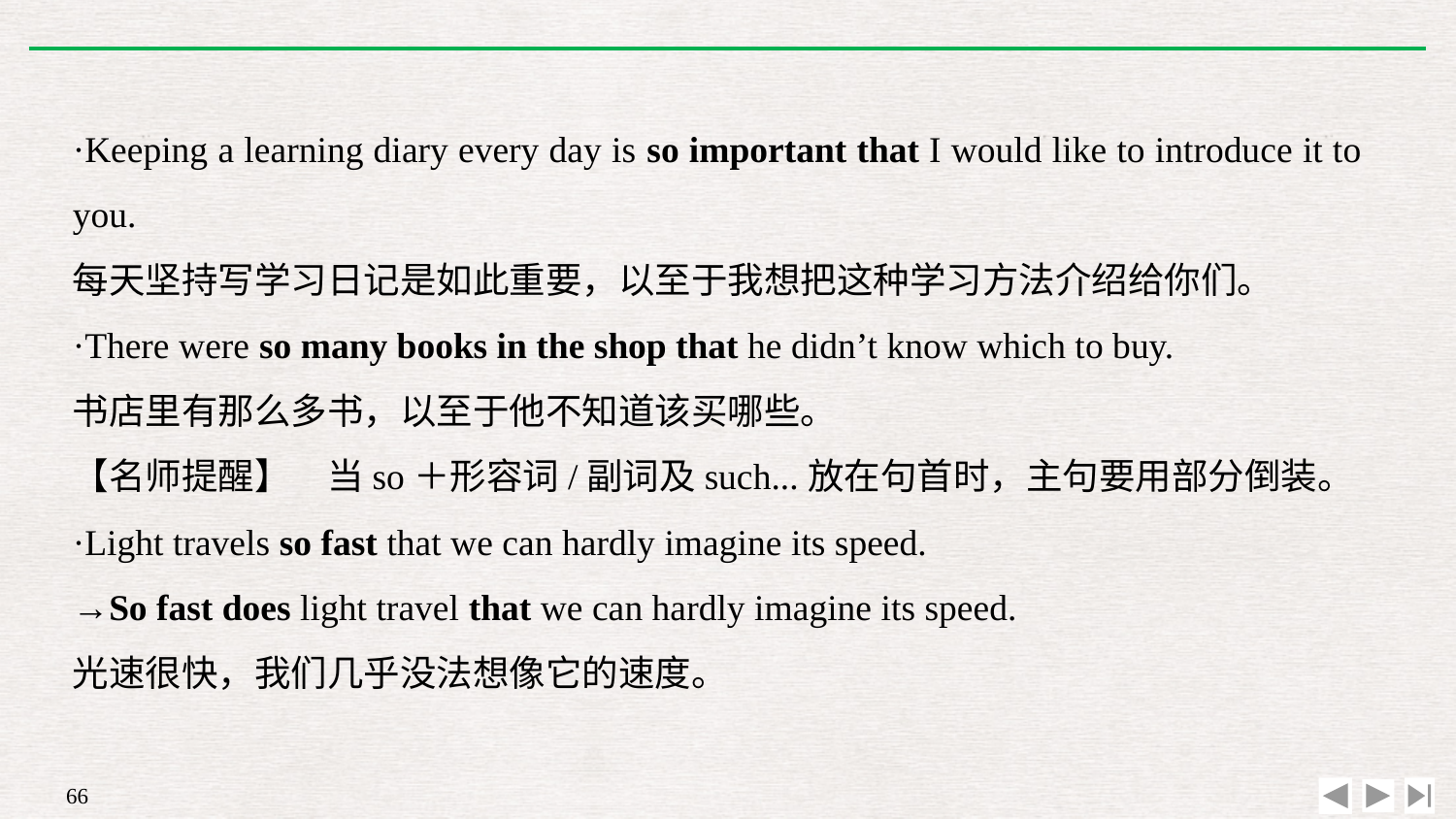

·Keeping a learning diary every day is so important that I would like to introduce it to you.
每天坚持写学习日记是如此重要，以至于我想把这种学习方法介绍给你们。
·There were so many books in the shop that he didn’t know which to buy.
书店里有那么多书，以至于他不知道该买哪些。
【名师提醒】　当so＋形容词/副词及such...放在句首时，主句要用部分倒装。
·Light travels so fast that we can hardly imagine its speed.
→So fast does light travel that we can hardly imagine its speed.
光速很快，我们几乎没法想像它的速度。